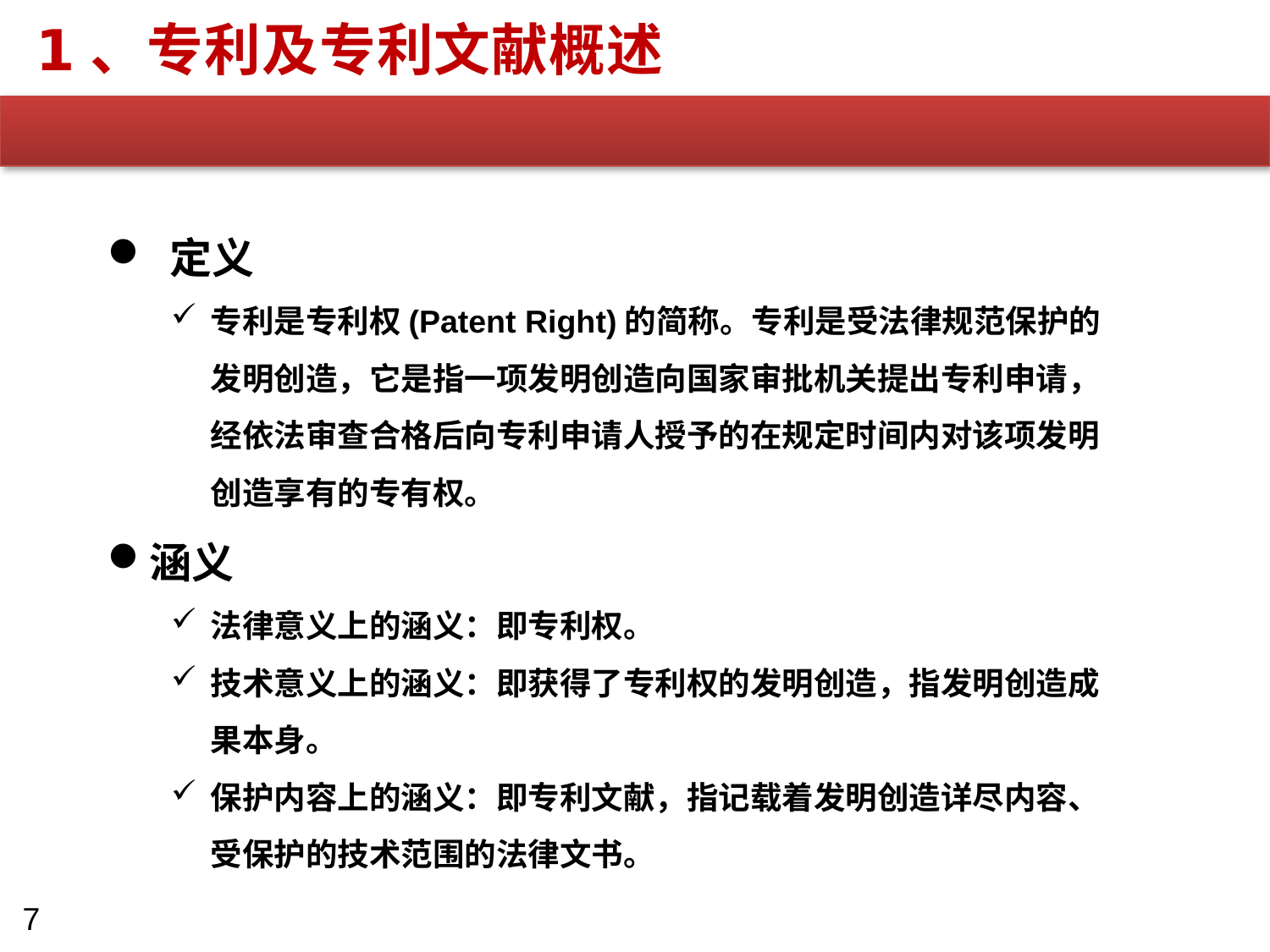

# 1、专利及专利文献概述

 定义
专利是专利权(Patent Right)的简称。专利是受法律规范保护的发明创造，它是指一项发明创造向国家审批机关提出专利申请，经依法审查合格后向专利申请人授予的在规定时间内对该项发明创造享有的专有权。
涵义
法律意义上的涵义：即专利权。
技术意义上的涵义：即获得了专利权的发明创造，指发明创造成果本身。
保护内容上的涵义：即专利文献，指记载着发明创造详尽内容、受保护的技术范围的法律文书。